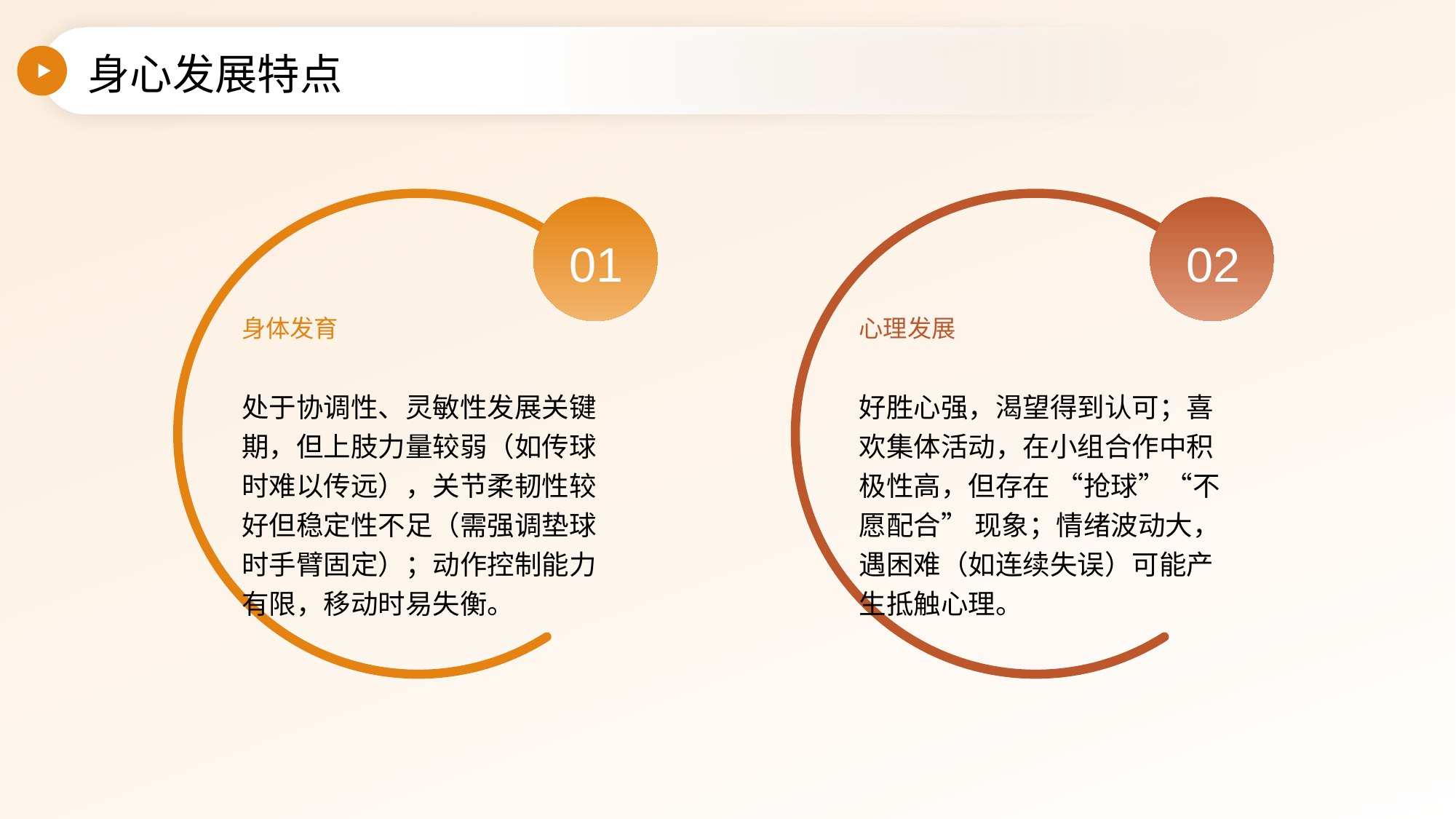

身心发展特点

01

02

身体发育
心理发展
处于协调性、灵敏性发展关键期，但上肢力量较弱（如传球时难以传远），关节柔韧性较好但稳定性不足（需强调垫球时手臂固定）；动作控制能力有限，移动时易失衡。
好胜心强，渴望得到认可；喜欢集体活动，在小组合作中积极性高，但存在 “抢球”“不愿配合” 现象；情绪波动大，遇困难（如连续失误）可能产生抵触心理。